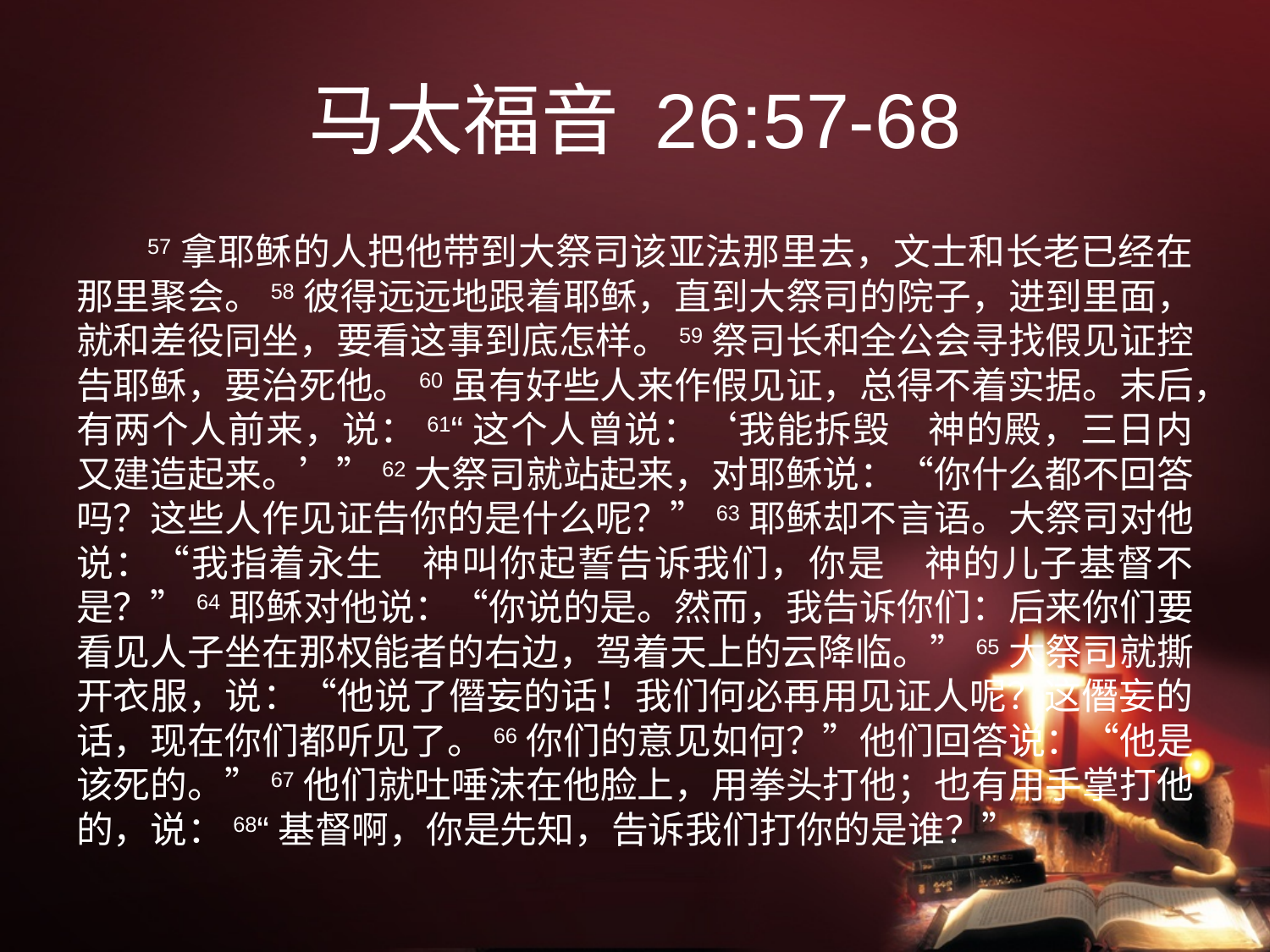

# 马太福音 26:57-68
           57拿耶稣的人把他带到大祭司该亚法那里去，文士和长老已经在那里聚会。58彼得远远地跟着耶稣，直到大祭司的院子，进到里面，就和差役同坐，要看这事到底怎样。59祭司长和全公会寻找假见证控告耶稣，要治死他。60虽有好些人来作假见证，总得不着实据。末后，有两个人前来，说：61“这个人曾说：‘我能拆毁　神的殿，三日内又建造起来。’”62大祭司就站起来，对耶稣说：“你什么都不回答吗？这些人作见证告你的是什么呢？”63耶稣却不言语。大祭司对他说：“我指着永生　神叫你起誓告诉我们，你是　神的儿子基督不是？”64耶稣对他说：“你说的是。然而，我告诉你们：后来你们要看见人子坐在那权能者的右边，驾着天上的云降临。”65大祭司就撕开衣服，说：“他说了僭妄的话！我们何必再用见证人呢？这僭妄的话，现在你们都听见了。66你们的意见如何？”他们回答说：“他是该死的。”67他们就吐唾沫在他脸上，用拳头打他；也有用手掌打他的，说：68“基督啊，你是先知，告诉我们打你的是谁？”